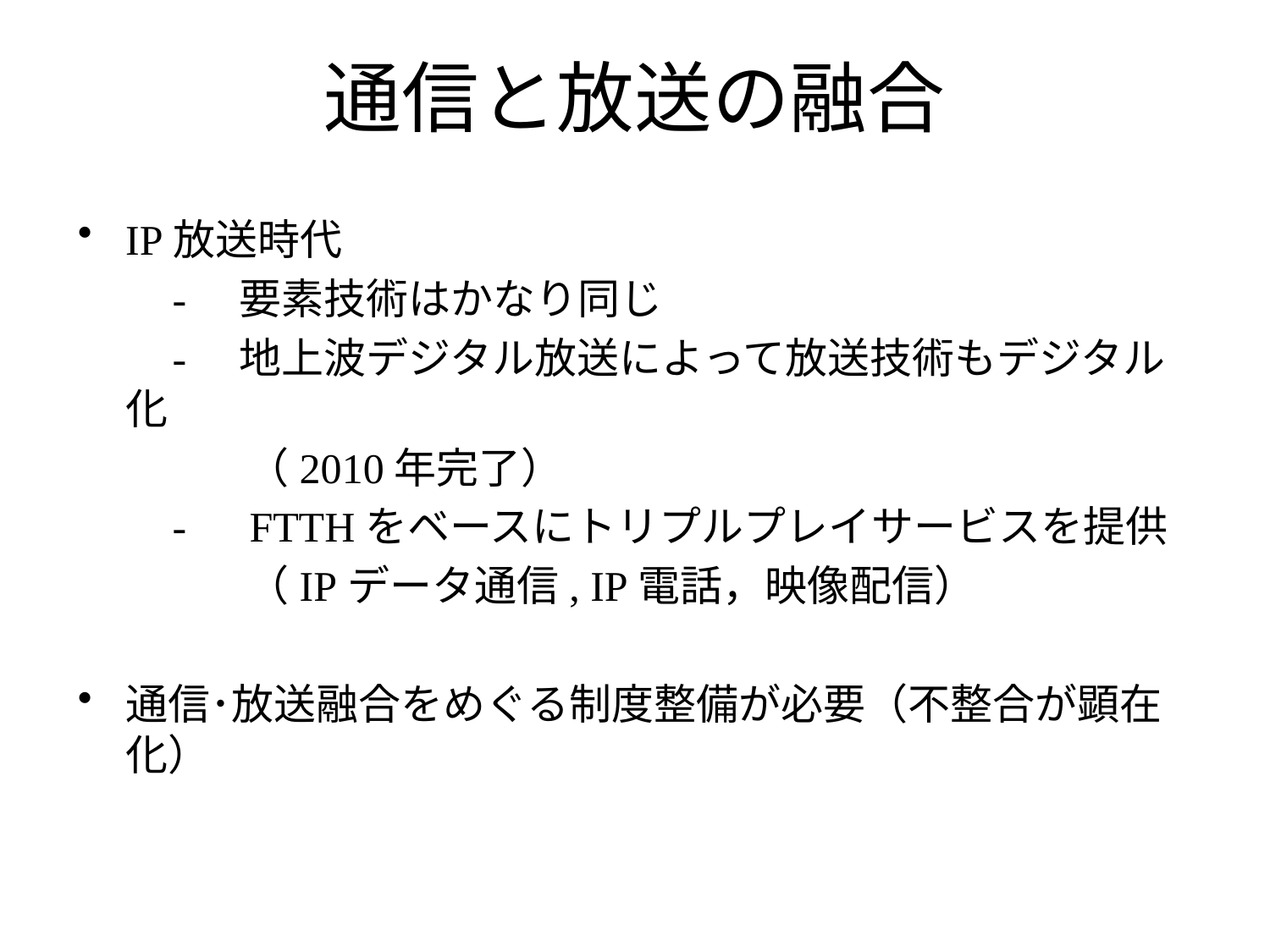

# 通信と放送の融合
IP放送時代
　　-　要素技術はかなり同じ
　　-　地上波デジタル放送によって放送技術もデジタル化
　　　　（2010年完了）
　　-　FTTHをベースにトリプルプレイサービスを提供
　　　　（IPデータ通信, IP電話，映像配信）

通信･放送融合をめぐる制度整備が必要（不整合が顕在化）